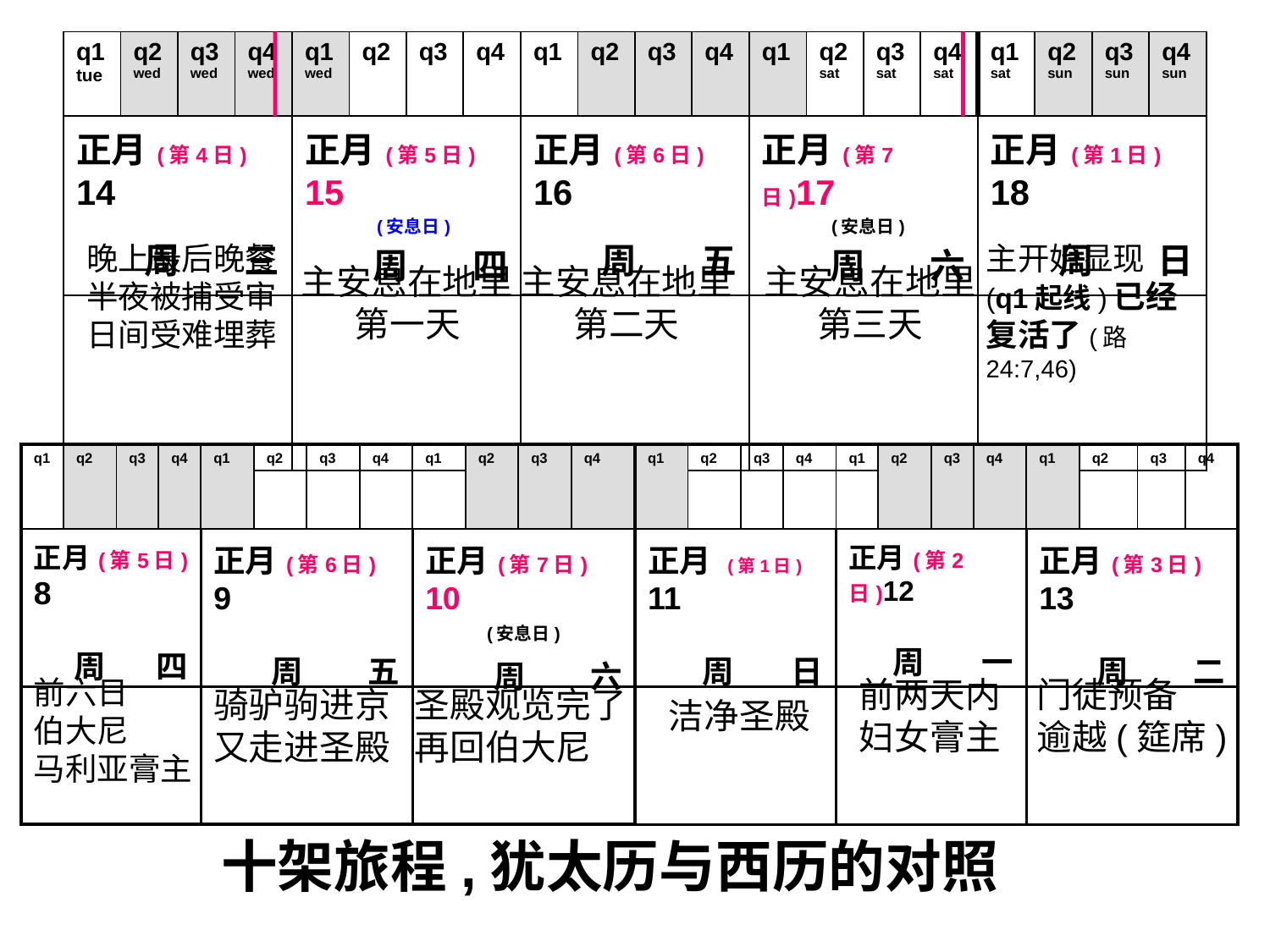

| q1 tue | q2 wed | q3 wed | q4 wed | q1 wed | q2 | q3 | q4 | q1 | q2 | q3 | q4 | q1 | q2 sat | q3 sat | q4 sat | q1 sat | q2 sun | q3 sun | q4 sun |
| --- | --- | --- | --- | --- | --- | --- | --- | --- | --- | --- | --- | --- | --- | --- | --- | --- | --- | --- | --- |
| 正月(第4日) 14 周 三 |  |  |  | 正月(第5日) 15 (安息日) 周 四 |  |  |  | 正月(第6日) 16 周 五 |  |  |  | 正月(第7日)17 (安息日) 周 六 |  |  |  | 正月(第1日) 18 周 日 |  |  |  |
|  |  |  |  |  |  |  |  |  |  |  |  |  |  |  |  |  |  |  |  |

晚上最后晚餐
半夜被捕受审
日间受难埋葬
主开始显现
(q1起线)已经复活了(路24:7,46)
主安息在地里
第一天
主安息在地里
第二天

主安息在地里
第三天
| q1 | q2 | q3 | q4 | q1 | q2 | q3 | q4 | q1 | q2 | q3 | q4 |
| --- | --- | --- | --- | --- | --- | --- | --- | --- | --- | --- | --- |
| 正月(第5日) 8 周 四 |  |  |  | 正月(第6日) 9 周 五 |  |  |  | 正月(第7日) 10 (安息日) 周 六 |  |  |  |
|  |  |  |  |  |  |  |  |  |  |  |  |
| q1 | q2 | q3 | q4 | q1 | q2 | q3 | q4 | q1 | q2 | q3 | q4 |
| --- | --- | --- | --- | --- | --- | --- | --- | --- | --- | --- | --- |
| 正月 (第1日) 11 周 日 |  |  |  | 正月(第2日)12 周 一 |  |  |  | 正月(第3日) 13 周 二 |  |  |  |
|  |  |  |  |  |  |  |  |  |  |  |  |
前六日
伯大尼
马利亚膏主
前两天内
妇女膏主
门徒预备
逾越(筵席)
骑驴驹进京
又走进圣殿
圣殿观览完了
再回伯大尼
洁净圣殿
十架旅程,犹太历与西历的对照